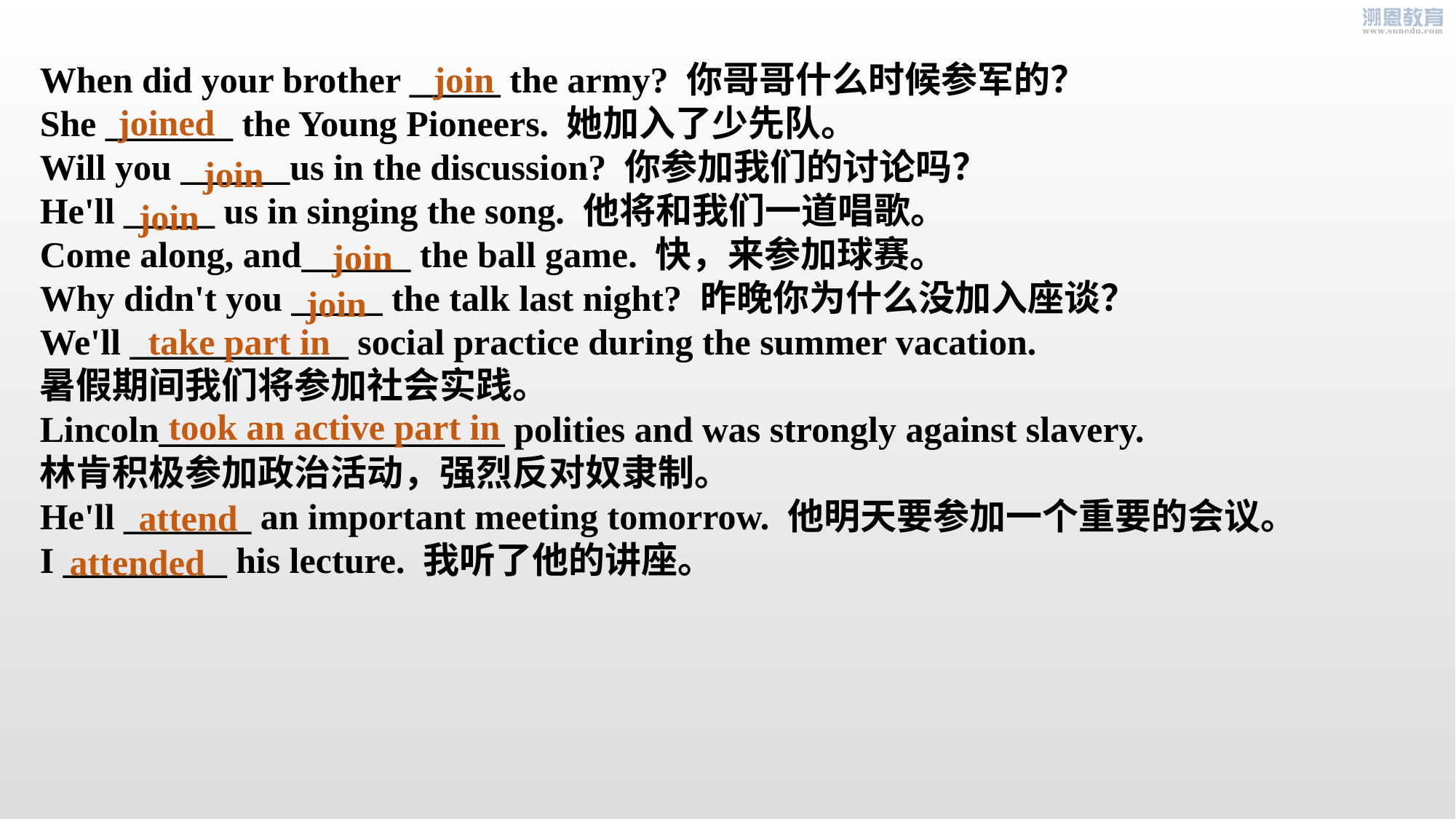

When did your brother _____ the army? 你哥哥什么时候参军的？
She _______ the Young Pioneers. 她加入了少先队。
Will you ______us in the discussion? 你参加我们的讨论吗？
He'll _____ us in singing the song. 他将和我们一道唱歌。
Come along, and______ the ball game. 快，来参加球赛。
Why didn't you _____ the talk last night? 昨晚你为什么没加入座谈？
We'll ____________ social practice during the summer vacation.
暑假期间我们将参加社会实践。
Lincoln___________________ polities and was strongly against slavery.
林肯积极参加政治活动，强烈反对奴隶制。
He'll _______ an important meeting tomorrow. 他明天要参加一个重要的会议。
I _________ his lecture. 我听了他的讲座。
join
joined
join
join
join
join
 take part in
took an active part in
attend
attended